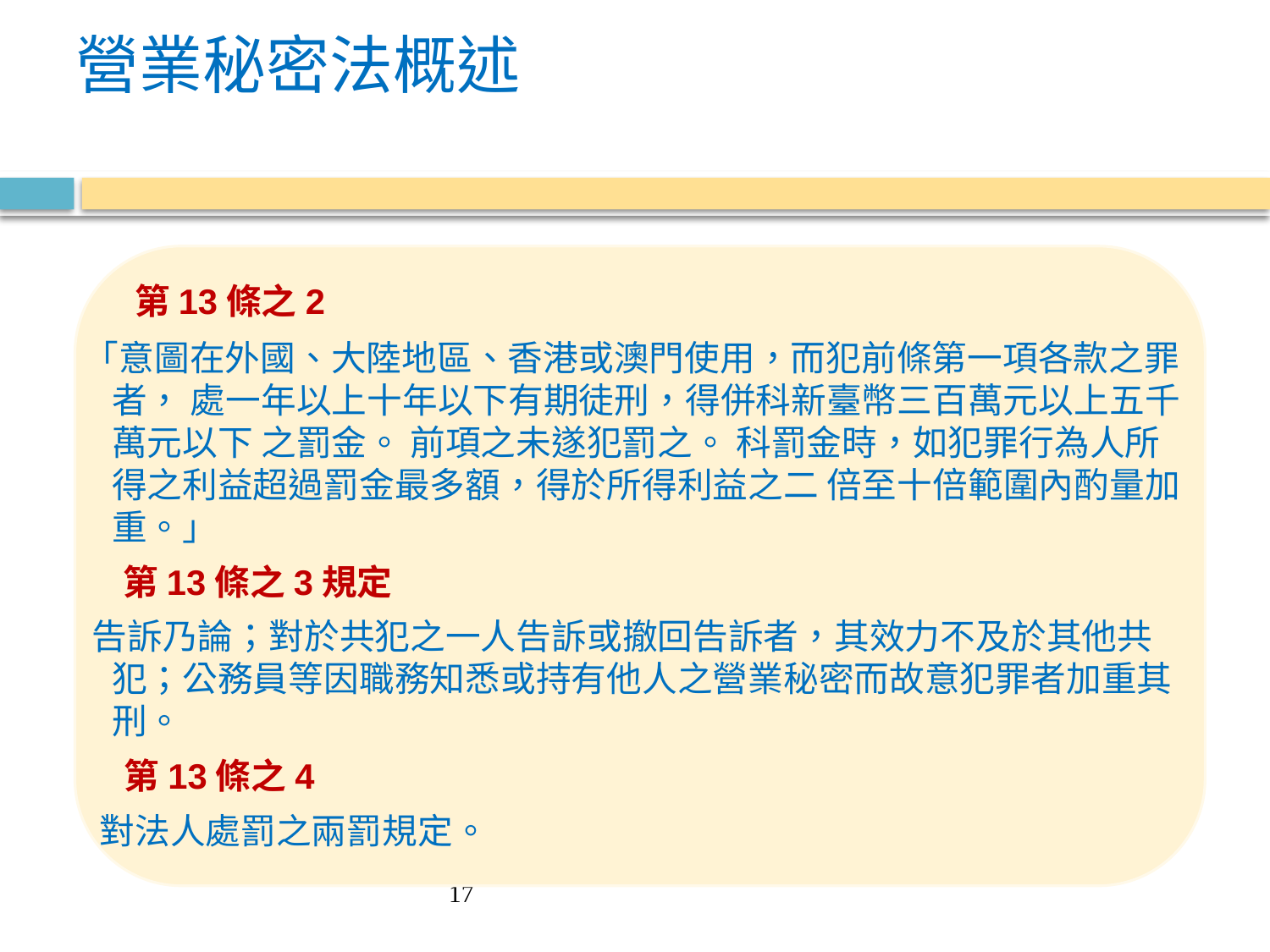

# 營業秘密法概述

      第13條之2
 「意圖在外國、大陸地區、香港或澳門使用，而犯前條第一項各款之罪者， 處一年以上十年以下有期徒刑，得併科新臺幣三百萬元以上五千萬元以下 之罰金。 前項之未遂犯罰之。 科罰金時，如犯罪行為人所得之利益超過罰金最多額，得於所得利益之二 倍至十倍範圍內酌量加重。」
      第13條之3規定
  告訴乃論；對於共犯之一人告訴或撤回告訴者，其效力不及於其他共犯；公務員等因職務知悉或持有他人之營業秘密而故意犯罪者加重其刑。
      第13條之4
   對法人處罰之兩罰規定。

17